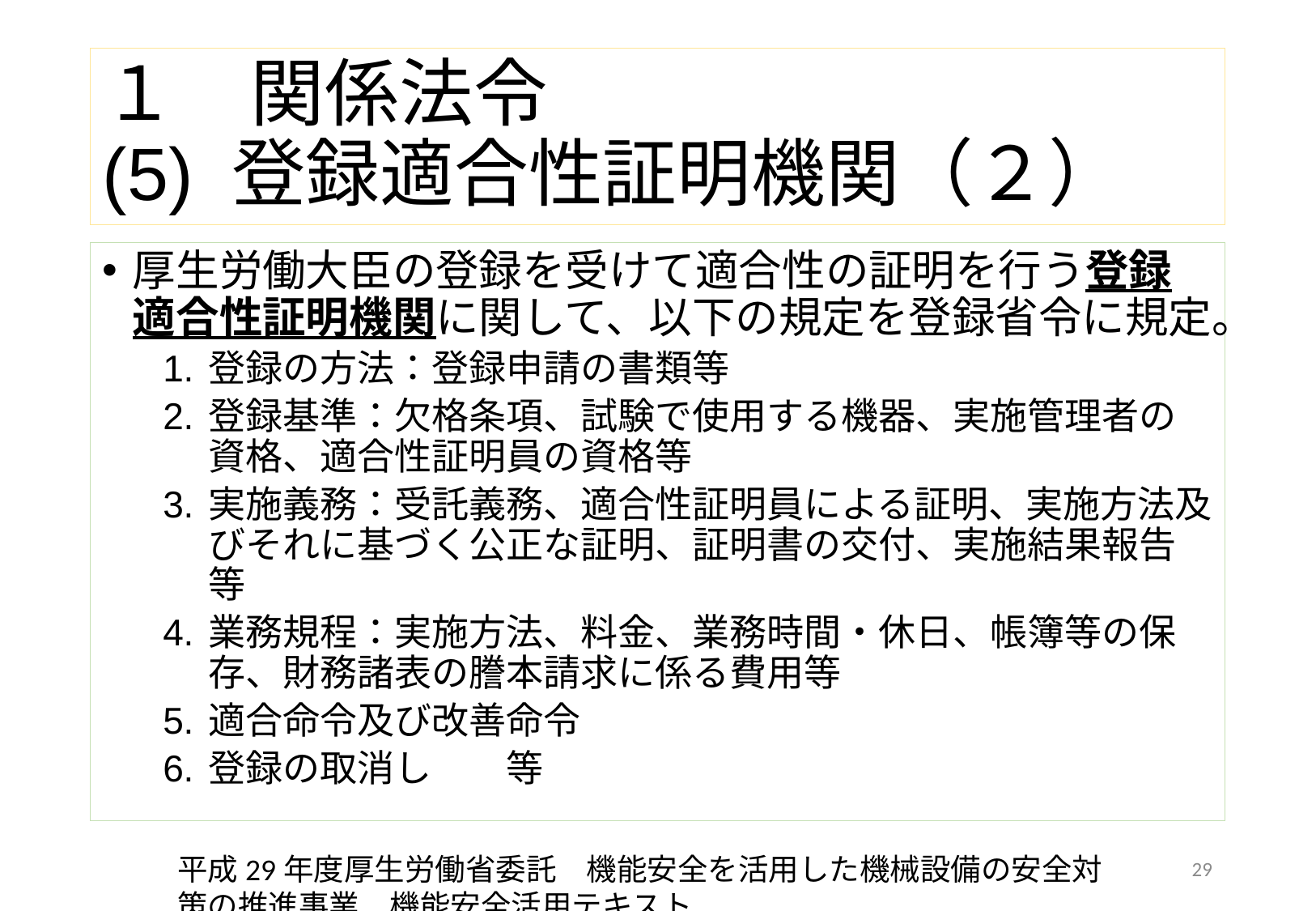

# １　関係法令 (5) 登録適合性証明機関（２）
厚生労働大臣の登録を受けて適合性の証明を行う登録適合性証明機関に関して、以下の規定を登録省令に規定。
登録の方法：登録申請の書類等
登録基準：欠格条項、試験で使用する機器、実施管理者の資格、適合性証明員の資格等
実施義務：受託義務、適合性証明員による証明、実施方法及びそれに基づく公正な証明、証明書の交付、実施結果報告等
業務規程：実施方法、料金、業務時間・休日、帳簿等の保存、財務諸表の謄本請求に係る費用等
適合命令及び改善命令
登録の取消し　　等

平成29年度厚生労働省委託　機能安全を活用した機械設備の安全対策の推進事業　機能安全活用テキスト
29